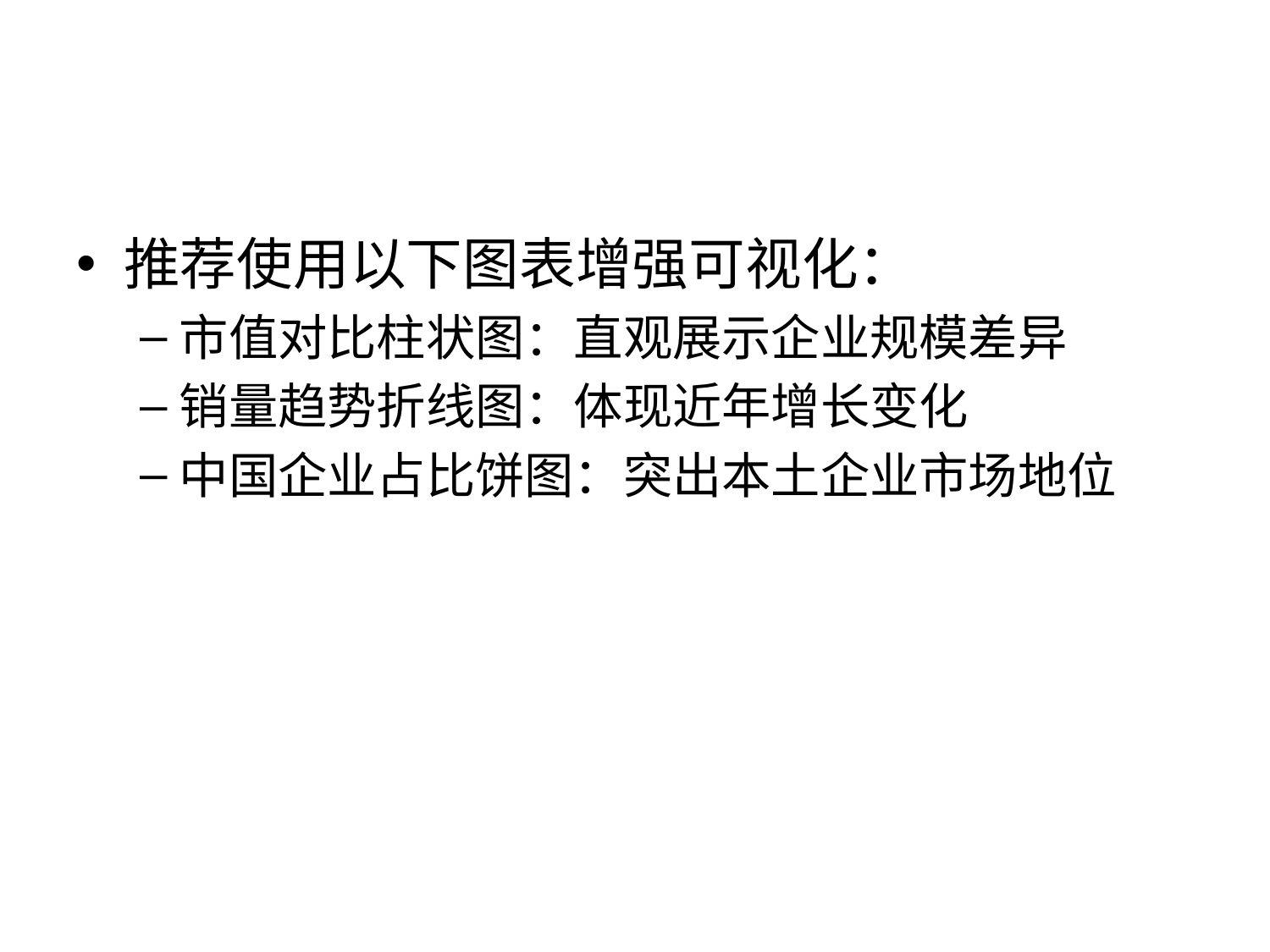

#
推荐使用以下图表增强可视化：
市值对比柱状图：直观展示企业规模差异
销量趋势折线图：体现近年增长变化
中国企业占比饼图：突出本土企业市场地位